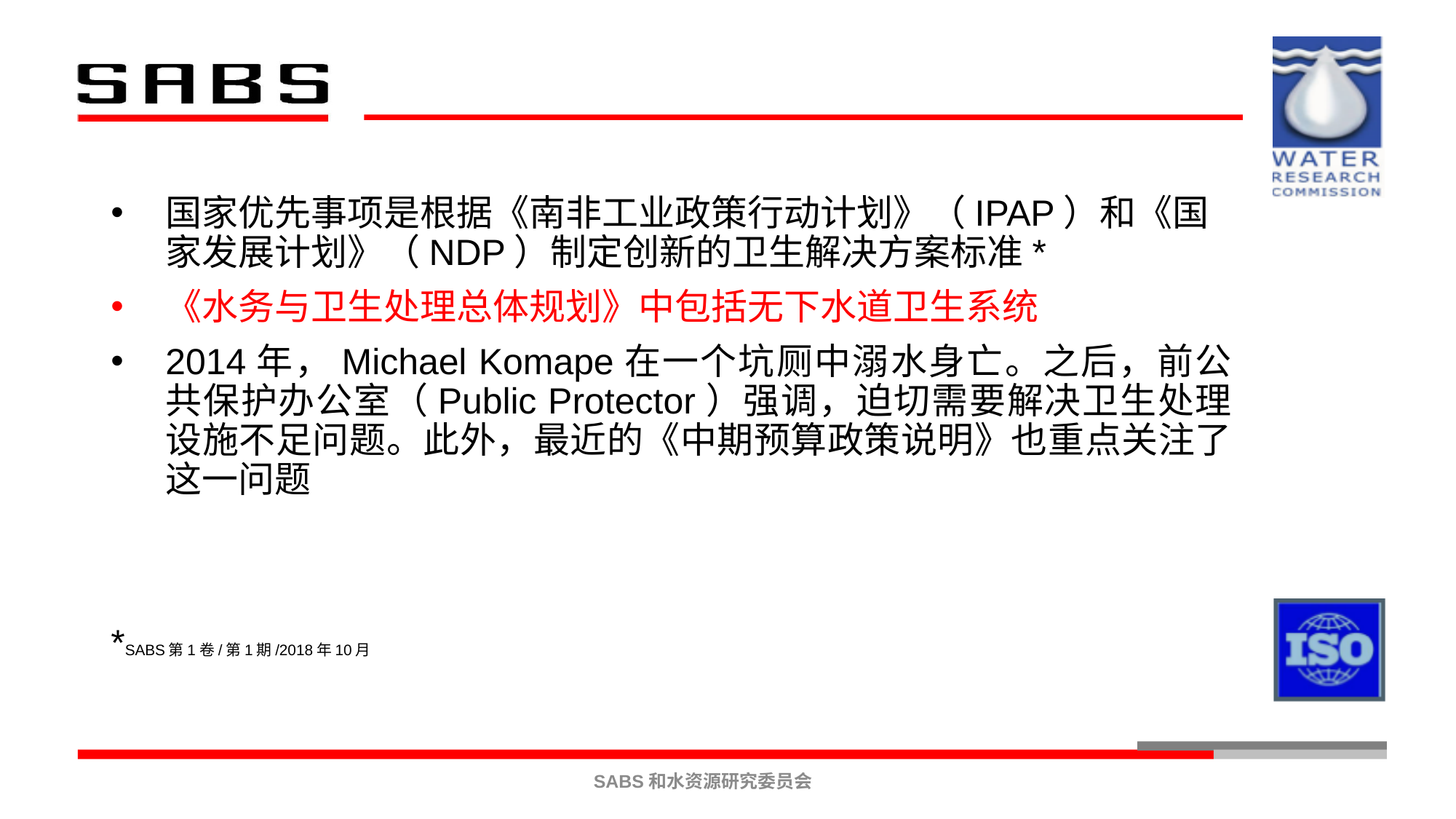

国家优先事项是根据《南非工业政策行动计划》（IPAP）和《国家发展计划》（NDP）制定创新的卫生解决方案标准*
《水务与卫生处理总体规划》中包括无下水道卫生系统
2014年，Michael Komape在一个坑厕中溺水身亡。之后，前公共保护办公室（Public Protector）强调，迫切需要解决卫生处理设施不足问题。此外，最近的《中期预算政策说明》也重点关注了这一问题

*SABS第1卷/第1期/2018年10月